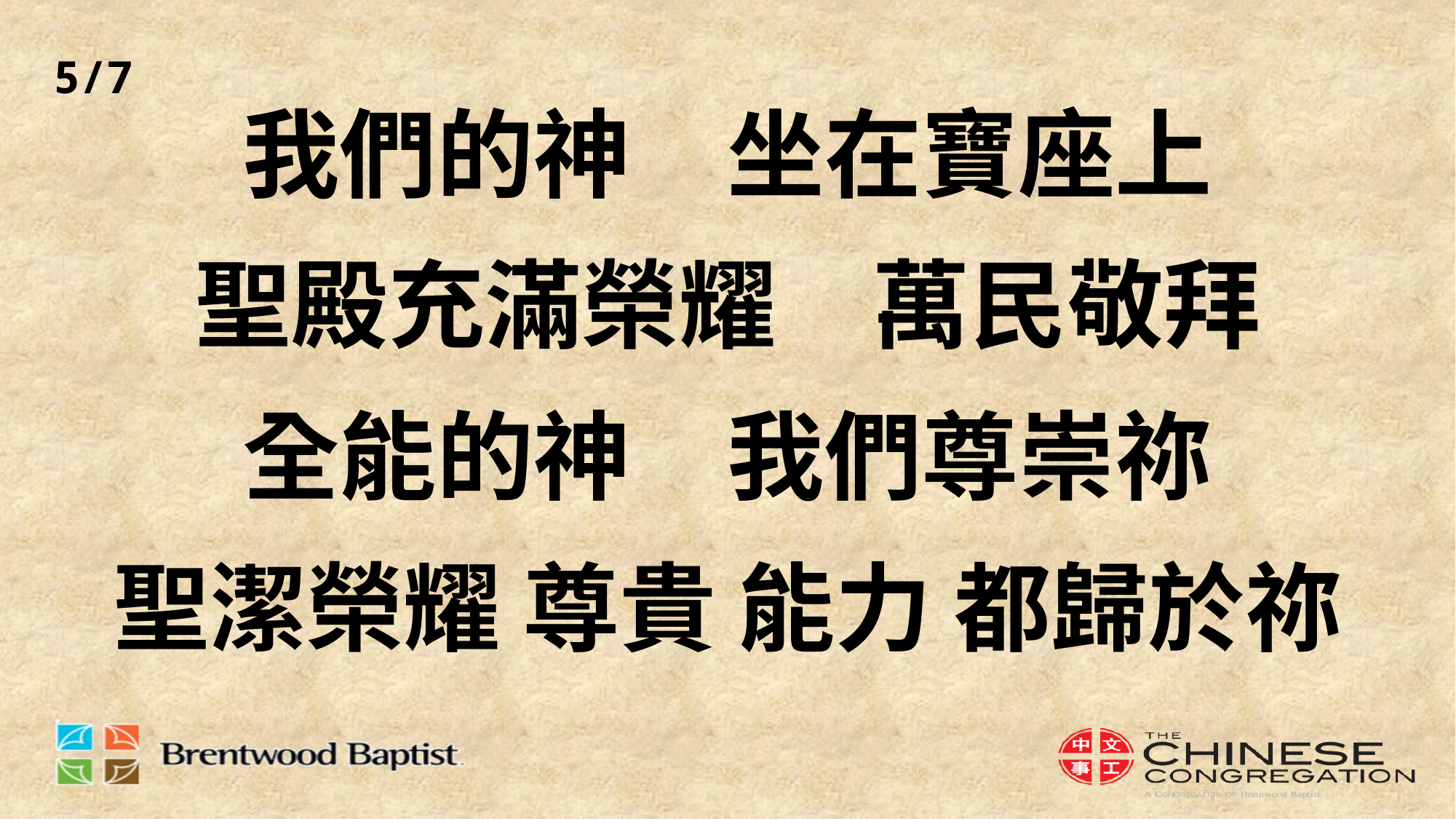

5/7
# 我們的神　坐在寶座上 聖殿充滿榮耀　萬民敬拜 全能的神　我們尊崇祢 聖潔榮耀 尊貴 能力 都歸於祢